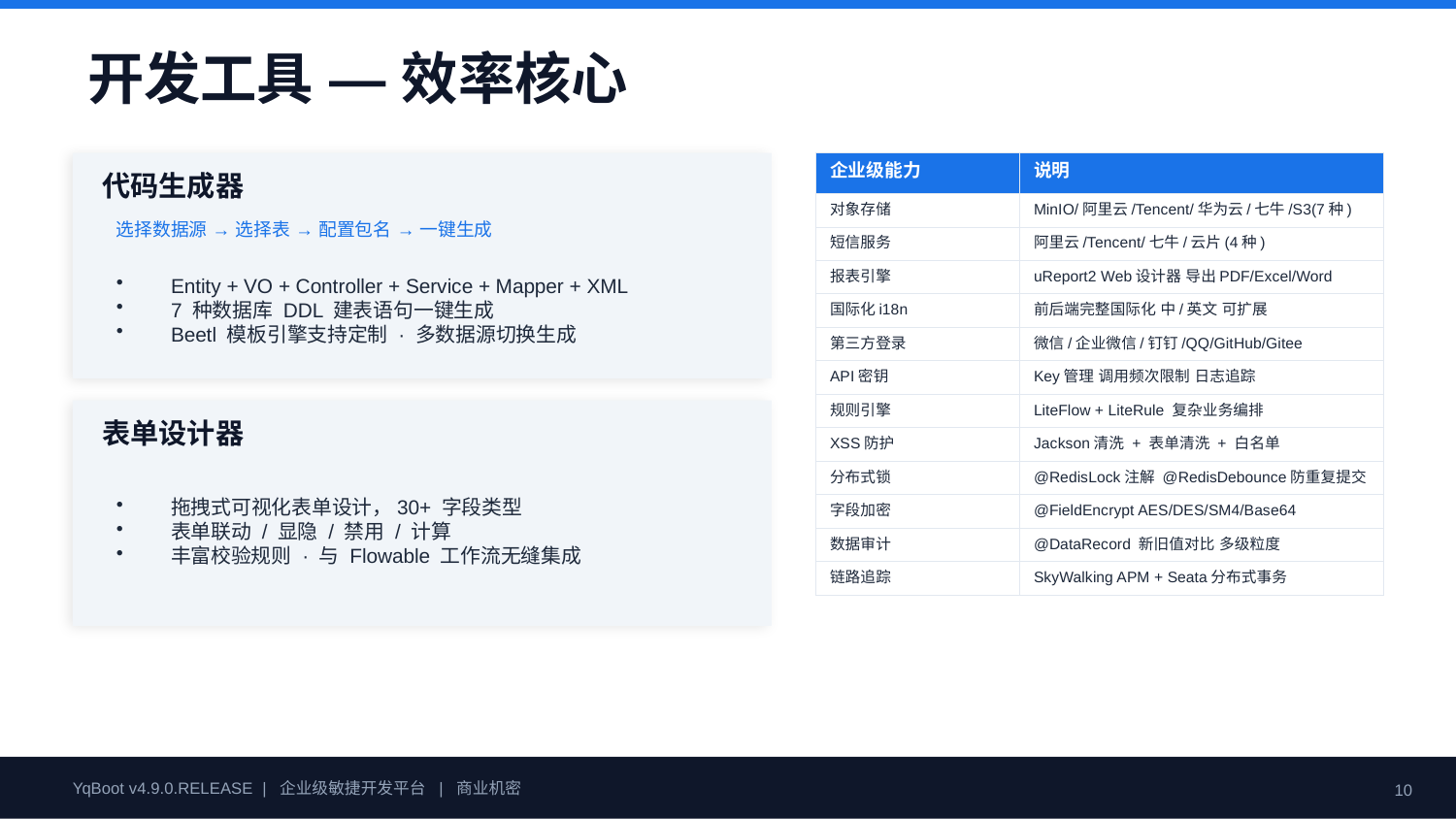

开发工具 — 效率核心

| 企业级能力 | 说明 |
| --- | --- |
| 对象存储 | MinIO/阿里云/Tencent/华为云/七牛/S3(7种) |
| 短信服务 | 阿里云/Tencent/七牛/云片(4种) |
| 报表引擎 | uReport2 Web设计器 导出PDF/Excel/Word |
| 国际化i18n | 前后端完整国际化 中/英文 可扩展 |
| 第三方登录 | 微信/企业微信/钉钉/QQ/GitHub/Gitee |
| API密钥 | Key管理 调用频次限制 日志追踪 |
| 规则引擎 | LiteFlow + LiteRule 复杂业务编排 |
| XSS防护 | Jackson清洗 + 表单清洗 + 白名单 |
| 分布式锁 | @RedisLock注解 @RedisDebounce防重复提交 |
| 字段加密 | @FieldEncrypt AES/DES/SM4/Base64 |
| 数据审计 | @DataRecord 新旧值对比 多级粒度 |
| 链路追踪 | SkyWalking APM + Seata分布式事务 |
代码生成器
选择数据源 → 选择表 → 配置包名 → 一键生成
Entity + VO + Controller + Service + Mapper + XML
7 种数据库 DDL 建表语句一键生成
Beetl 模板引擎支持定制 · 多数据源切换生成

表单设计器
拖拽式可视化表单设计，30+ 字段类型
表单联动 / 显隐 / 禁用 / 计算
丰富校验规则 · 与 Flowable 工作流无缝集成

YqBoot v4.9.0.RELEASE  |  企业级敏捷开发平台  |  商业机密
10